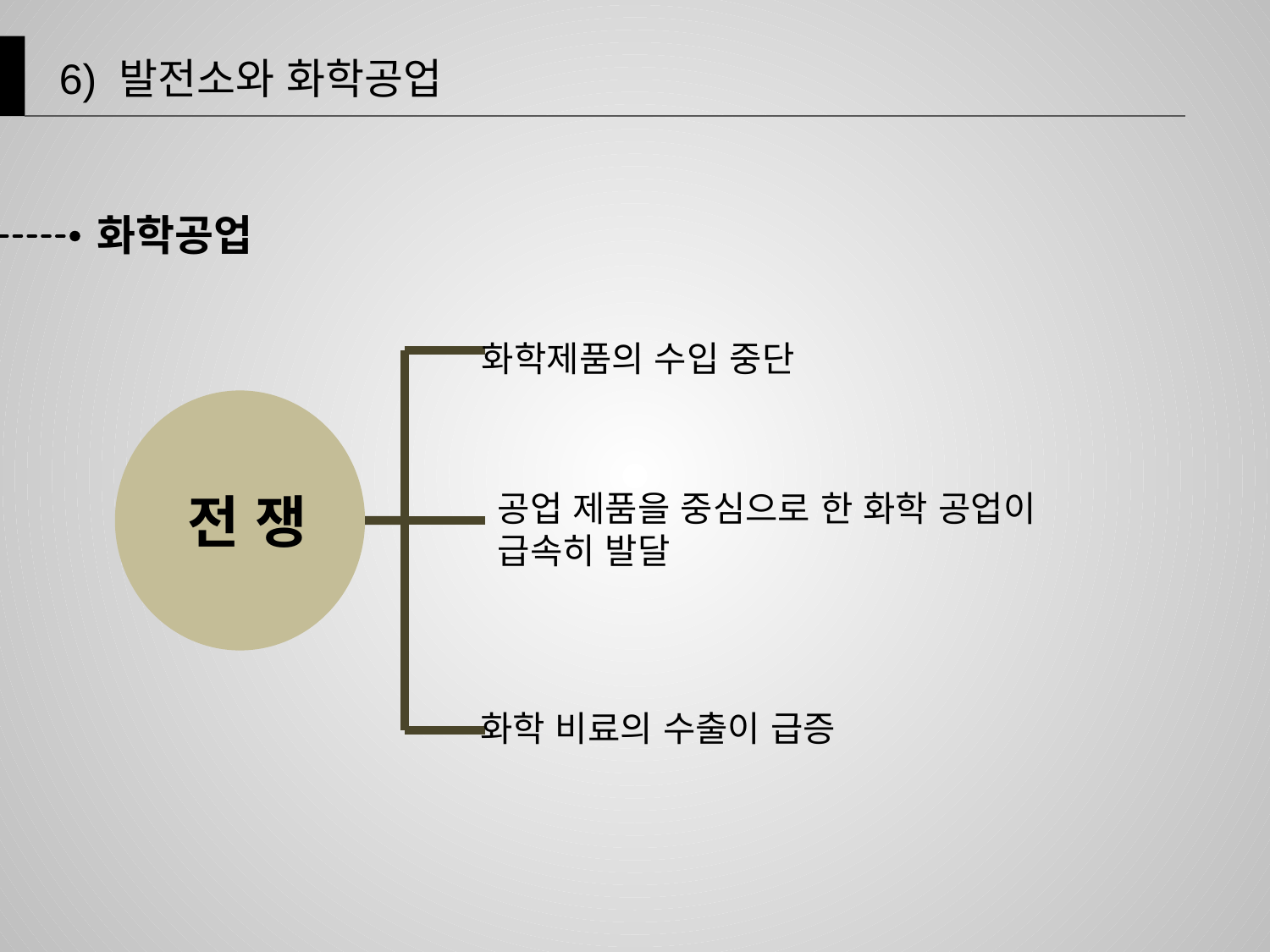

6) 발전소와 화학공업
화학공업
화학제품의 수입 중단

전 쟁
공업 제품을 중심으로 한 화학 공업이
급속히 발달
화학 비료의 수출이 급증